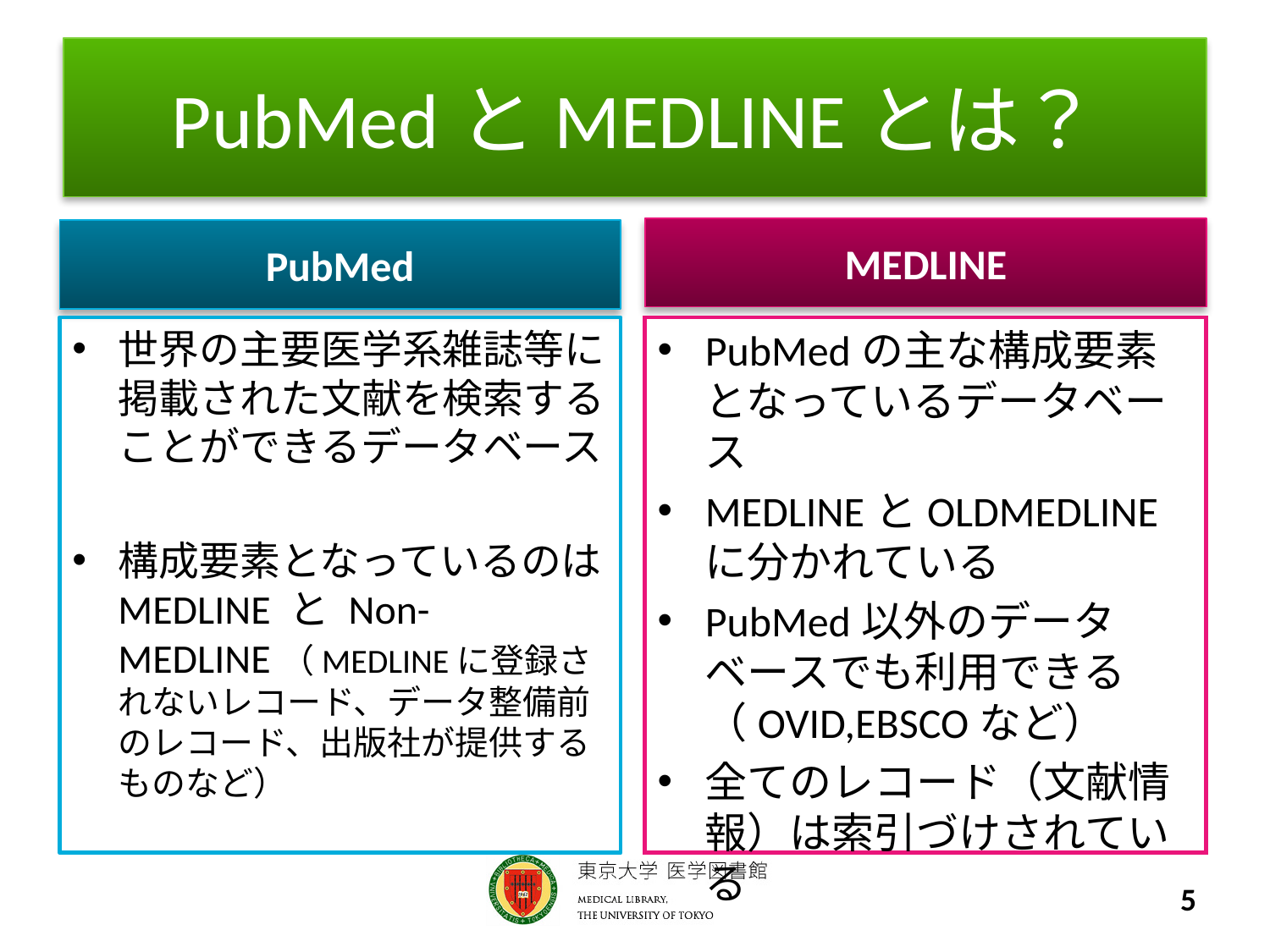

# PubMedとMEDLINEとは？
MEDLINE
PubMed
世界の主要医学系雑誌等に掲載された文献を検索することができるデータベース

構成要素となっているのはMEDLINE と Non-MEDLINE（MEDLINEに登録されないレコード、データ整備前のレコード、出版社が提供するものなど）
PubMedの主な構成要素となっているデータベース
MEDLINEとOLDMEDLINEに分かれている
PubMed以外のデータベースでも利用できる（OVID,EBSCOなど）
全てのレコード（文献情報）は索引づけされている
5